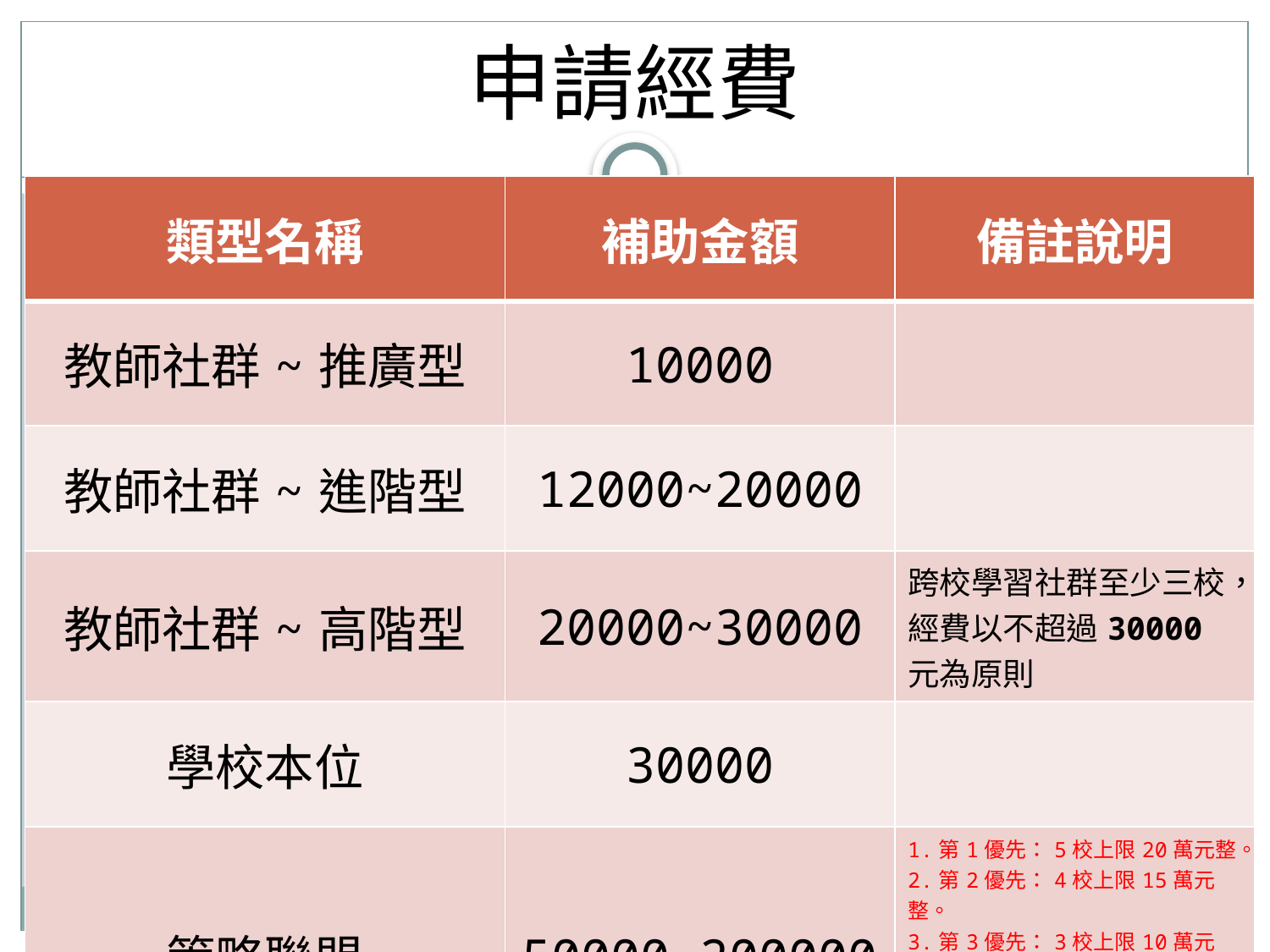

申請經費
| 類型名稱 | 補助金額 | 備註說明 |
| --- | --- | --- |
| 教師社群~推廣型 | 10000 |  |
| 教師社群~進階型 | 12000~20000 |  |
| 教師社群~高階型 | 20000~30000 | 跨校學習社群至少三校，經費以不超過30000元為原則 |
| 學校本位 | 30000 |  |
| 策略聯盟 | 50000~200000 | 1.第1優先：5校上限20萬元整。 2.第2優先：4校上限15萬元整。 3.第3優先：3校上限10萬元整。 4.第4優先：2校上限5萬元整。 5.校數相同與輔導團結合者優先。 |